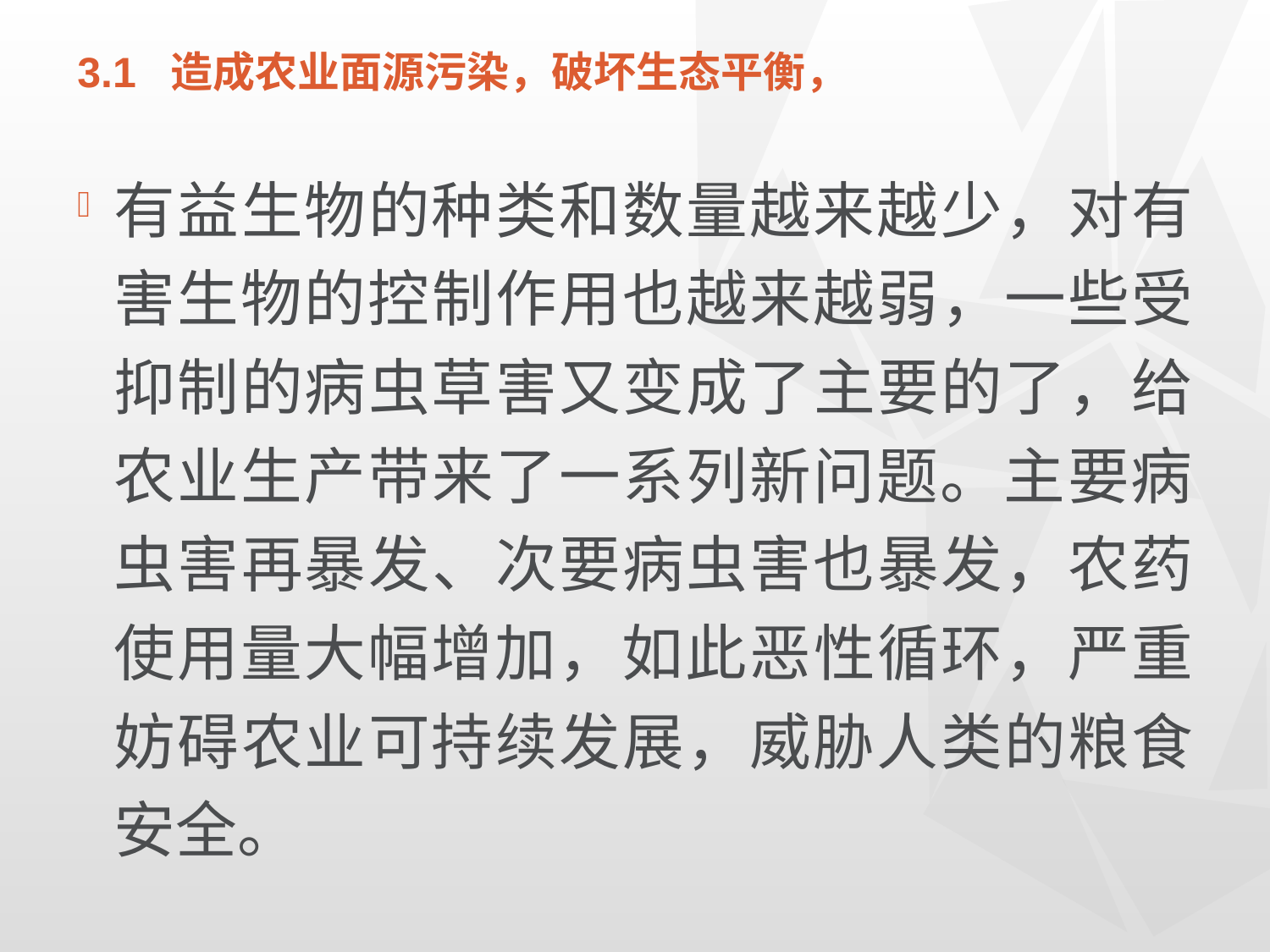

# 3.1  造成农业面源污染，破坏生态平衡，
有益生物的种类和数量越来越少，对有害生物的控制作用也越来越弱，一些受抑制的病虫草害又变成了主要的了，给农业生产带来了一系列新问题。主要病虫害再暴发、次要病虫害也暴发，农药使用量大幅增加，如此恶性循环，严重妨碍农业可持续发展，威胁人类的粮食安全。